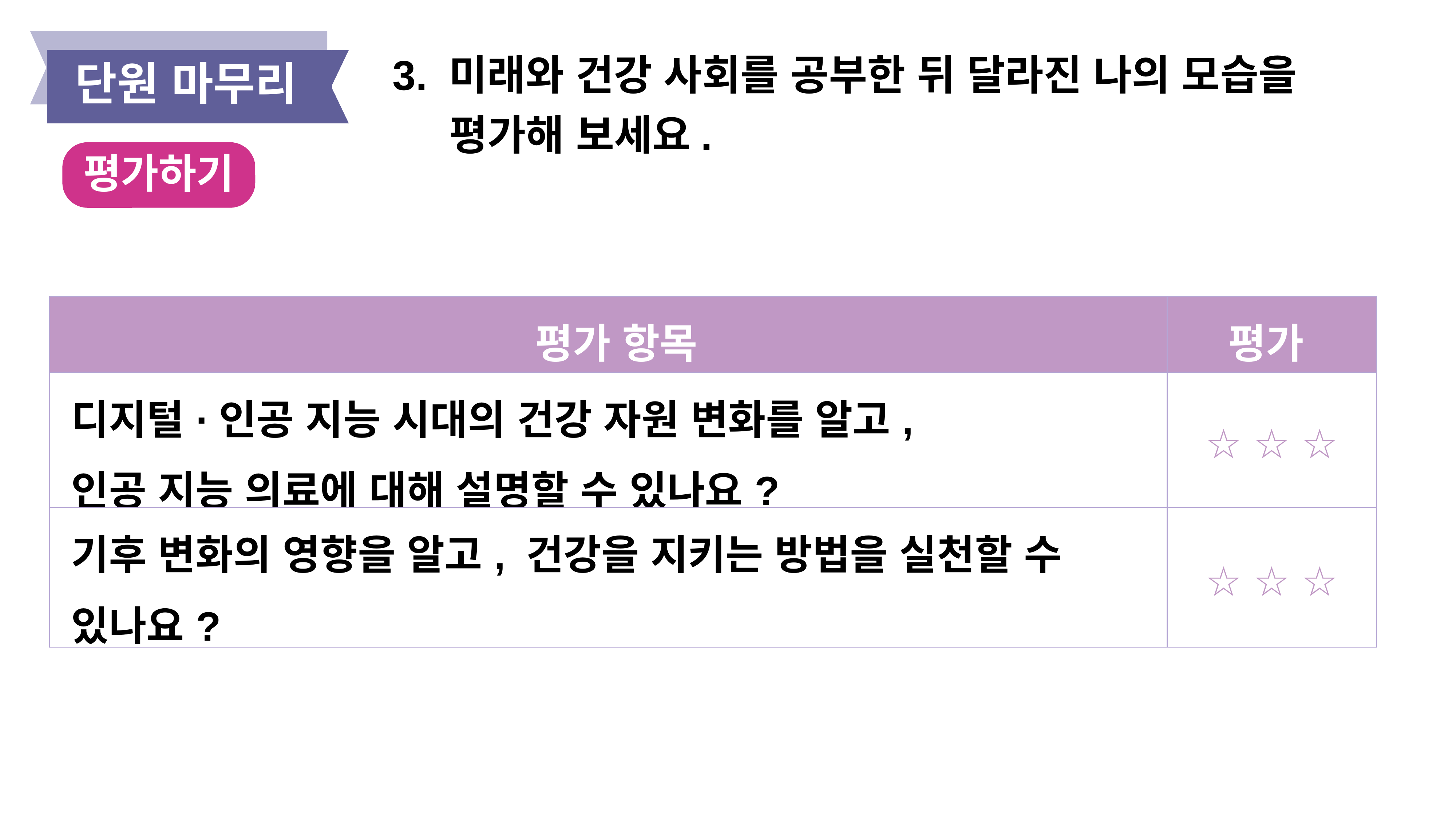

단원 마무리
3. 미래와 건강 사회를 공부한 뒤 달라진 나의 모습을
    평가해 보세요.

평가하기
| 평가 항목 | 평가 |
| --- | --- |
| 디지털·인공 지능 시대의 건강 자원 변화를 알고, 인공 지능 의료에 대해 설명할 수 있나요? | ☆ ☆ ☆ |
| 기후 변화의 영향을 알고, 건강을 지키는 방법을 실천할 수 있나요? | ☆ ☆ ☆ |